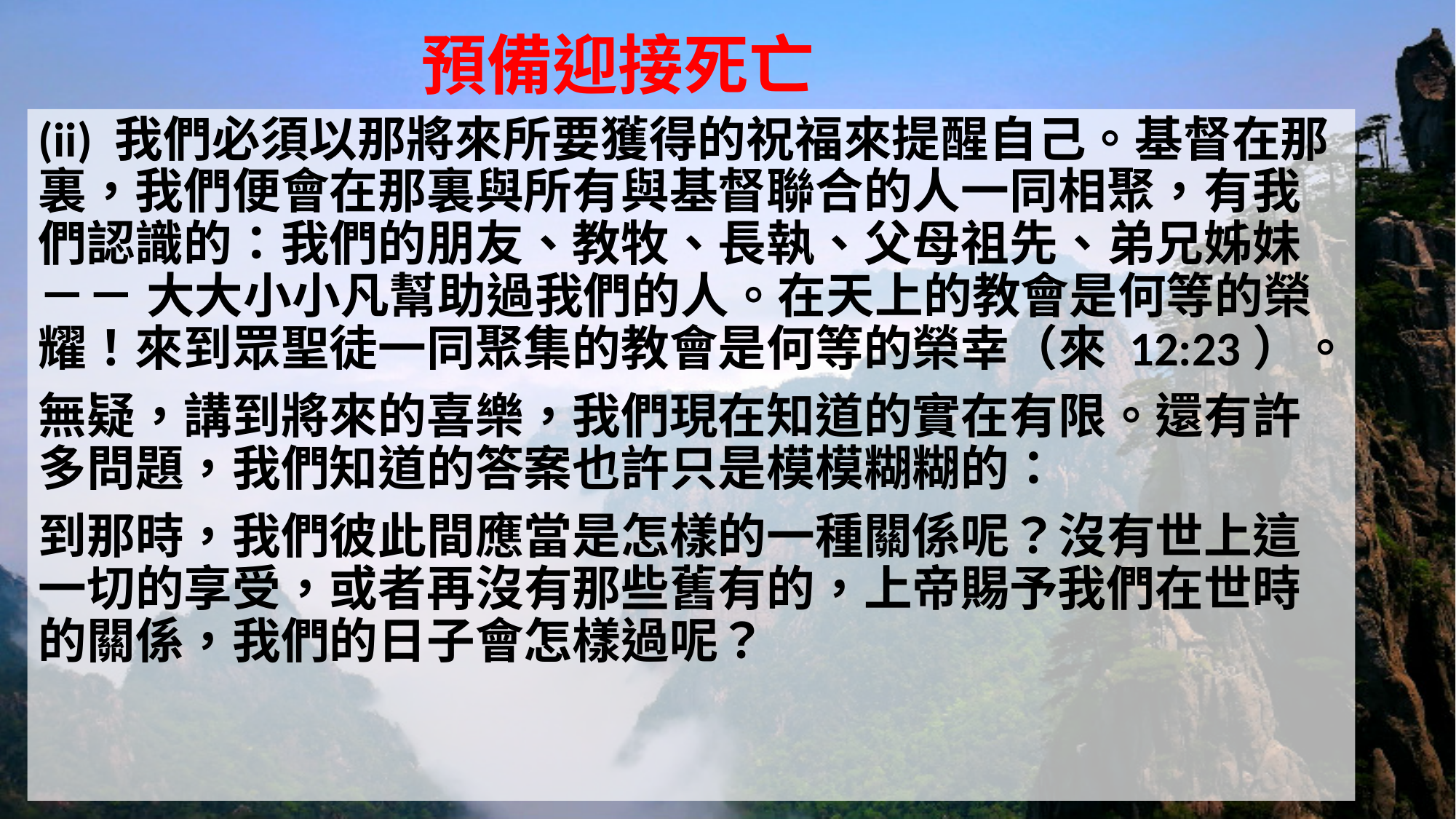

# 預備迎接死亡
(ii) 我們必須以那將來所要獲得的祝福來提醒自己。基督在那裏，我們便會在那裏與所有與基督聯合的人一同相聚，有我們認識的：我們的朋友、教牧、長執、父母祖先、弟兄姊妹－－ 大大小小凡幫助過我們的人。在天上的教會是何等的榮耀！來到眾聖徒一同聚集的教會是何等的榮幸（來 12:23）。
無疑，講到將來的喜樂，我們現在知道的實在有限。還有許多問題，我們知道的答案也許只是模模糊糊的：
到那時，我們彼此間應當是怎樣的一種關係呢？沒有世上這一切的享受，或者再沒有那些舊有的，上帝賜予我們在世時的關係，我們的日子會怎樣過呢？